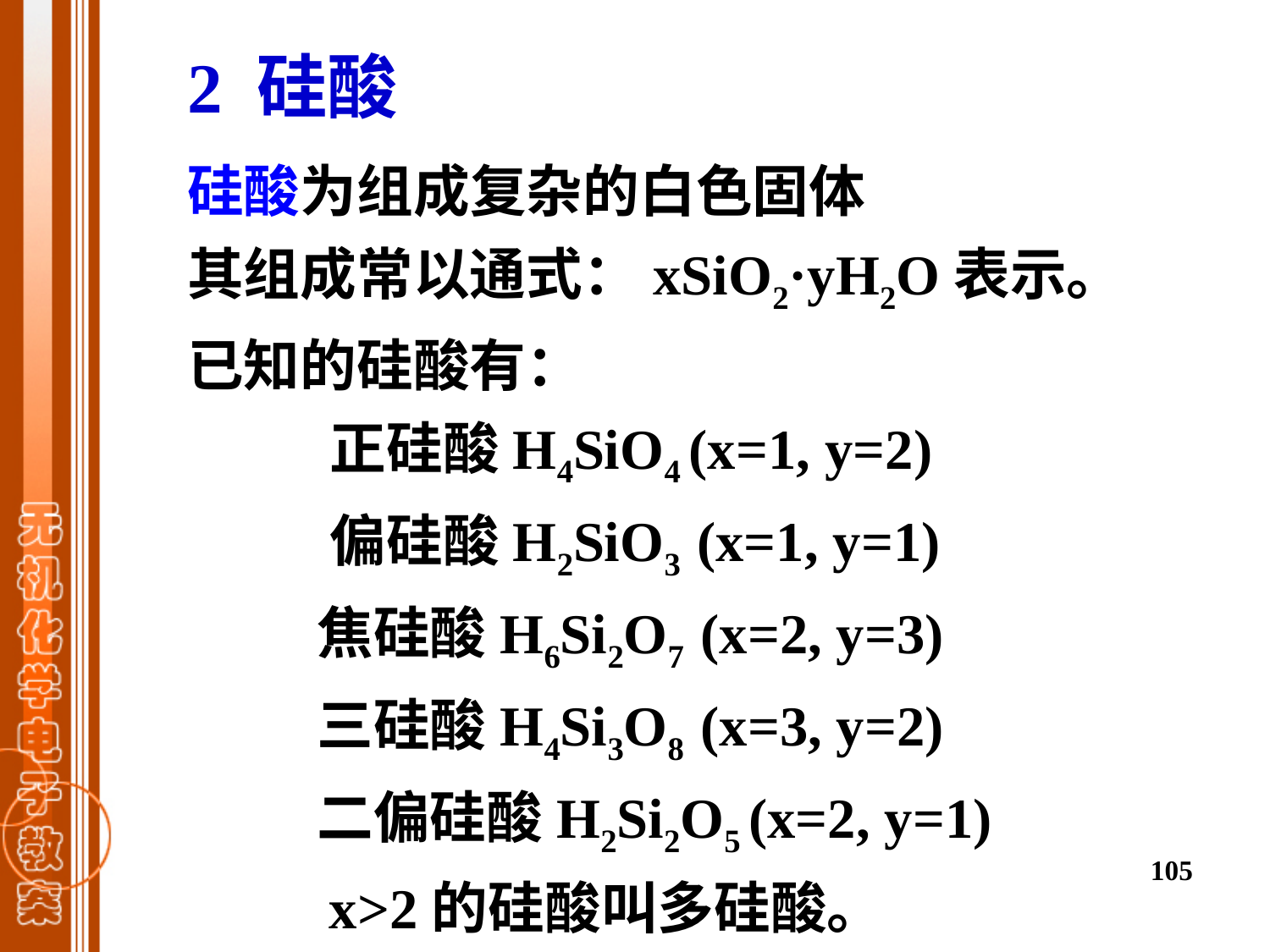

2 硅酸
硅酸为组成复杂的白色固体
其组成常以通式：xSiO2·yH2O表示。
已知的硅酸有：
          正硅酸H4SiO4 (x=1, y=2)
          偏硅酸H2SiO3  (x=1, y=1)
         焦硅酸H6Si2O7  (x=2, y=3)
         三硅酸H4Si3O8  (x=3, y=2)
         二偏硅酸H2Si2O5 (x=2, y=1)
          x>2的硅酸叫多硅酸。
105